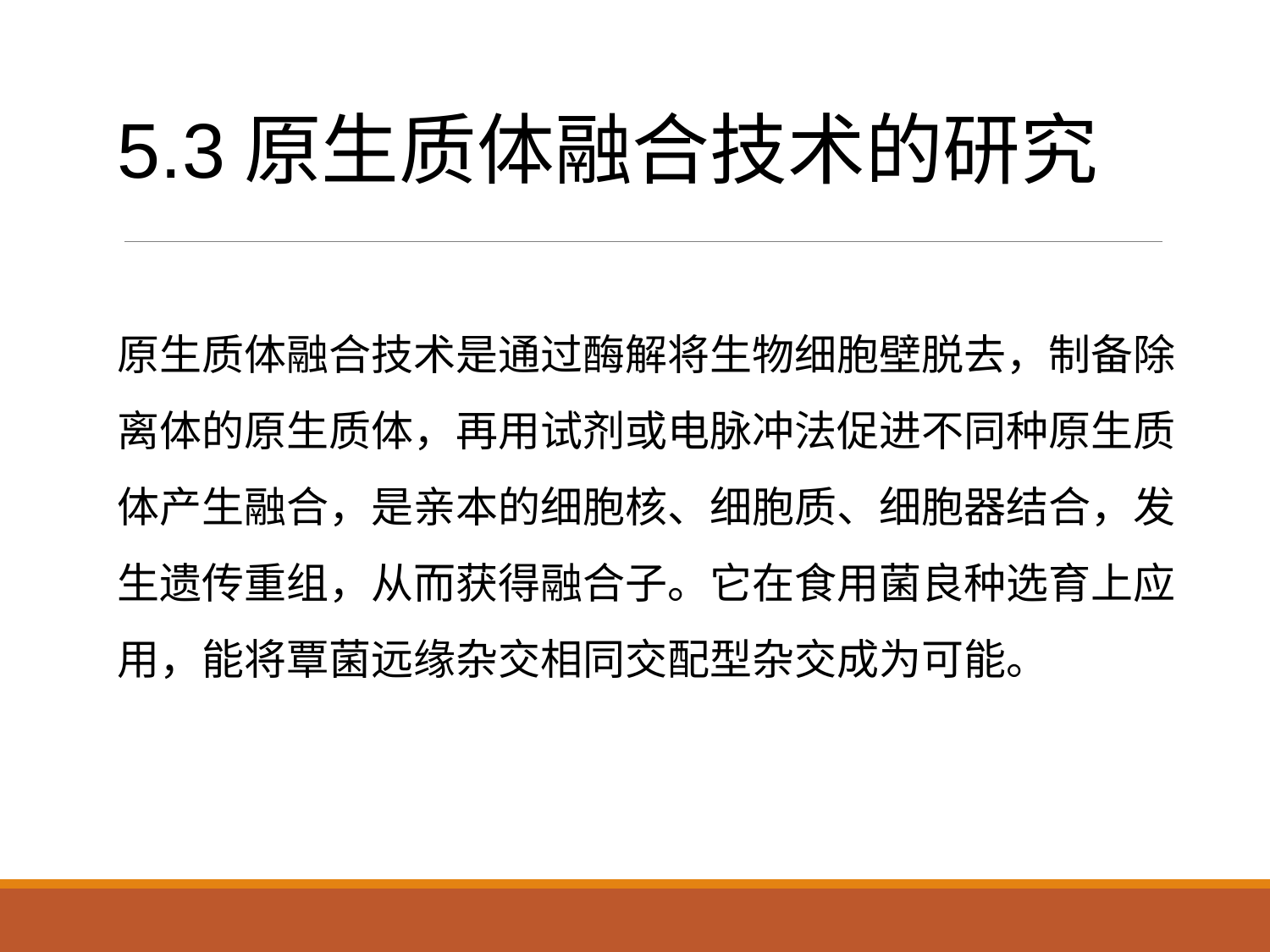

5.3原生质体融合技术的研究
原生质体融合技术是通过酶解将生物细胞壁脱去，制备除离体的原生质体，再用试剂或电脉冲法促进不同种原生质体产生融合，是亲本的细胞核、细胞质、细胞器结合，发生遗传重组，从而获得融合子。它在食用菌良种选育上应用，能将覃菌远缘杂交相同交配型杂交成为可能。